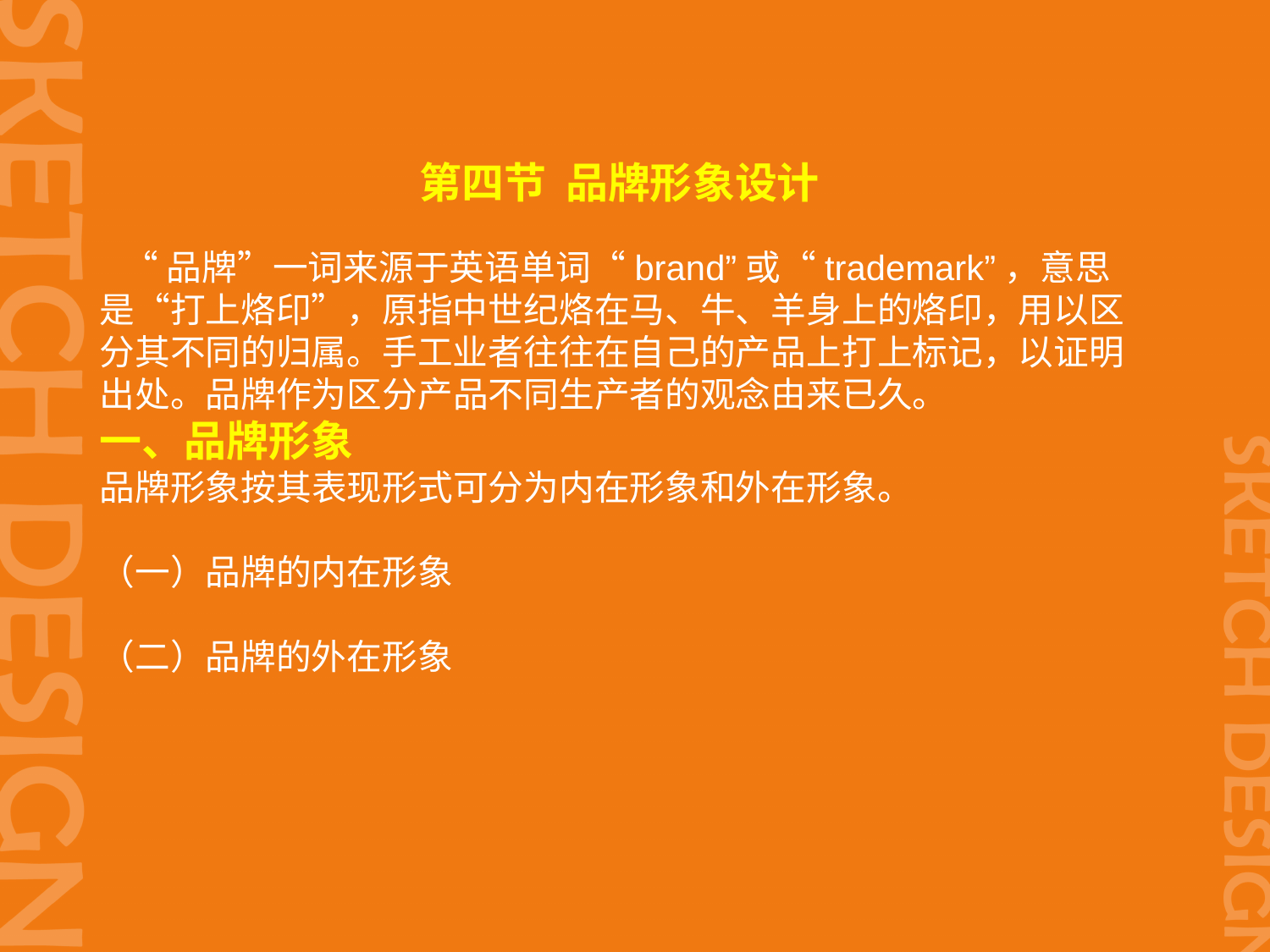

第四节  品牌形象设计

   “品牌”一词来源于英语单词“brand”或“trademark”，意思是“打上烙印”，原指中世纪烙在马、牛、羊身上的烙印，用以区分其不同的归属。手工业者往往在自己的产品上打上标记，以证明出处。品牌作为区分产品不同生产者的观念由来已久。
一、品牌形象
品牌形象按其表现形式可分为内在形象和外在形象。

（一）品牌的内在形象

（二）品牌的外在形象